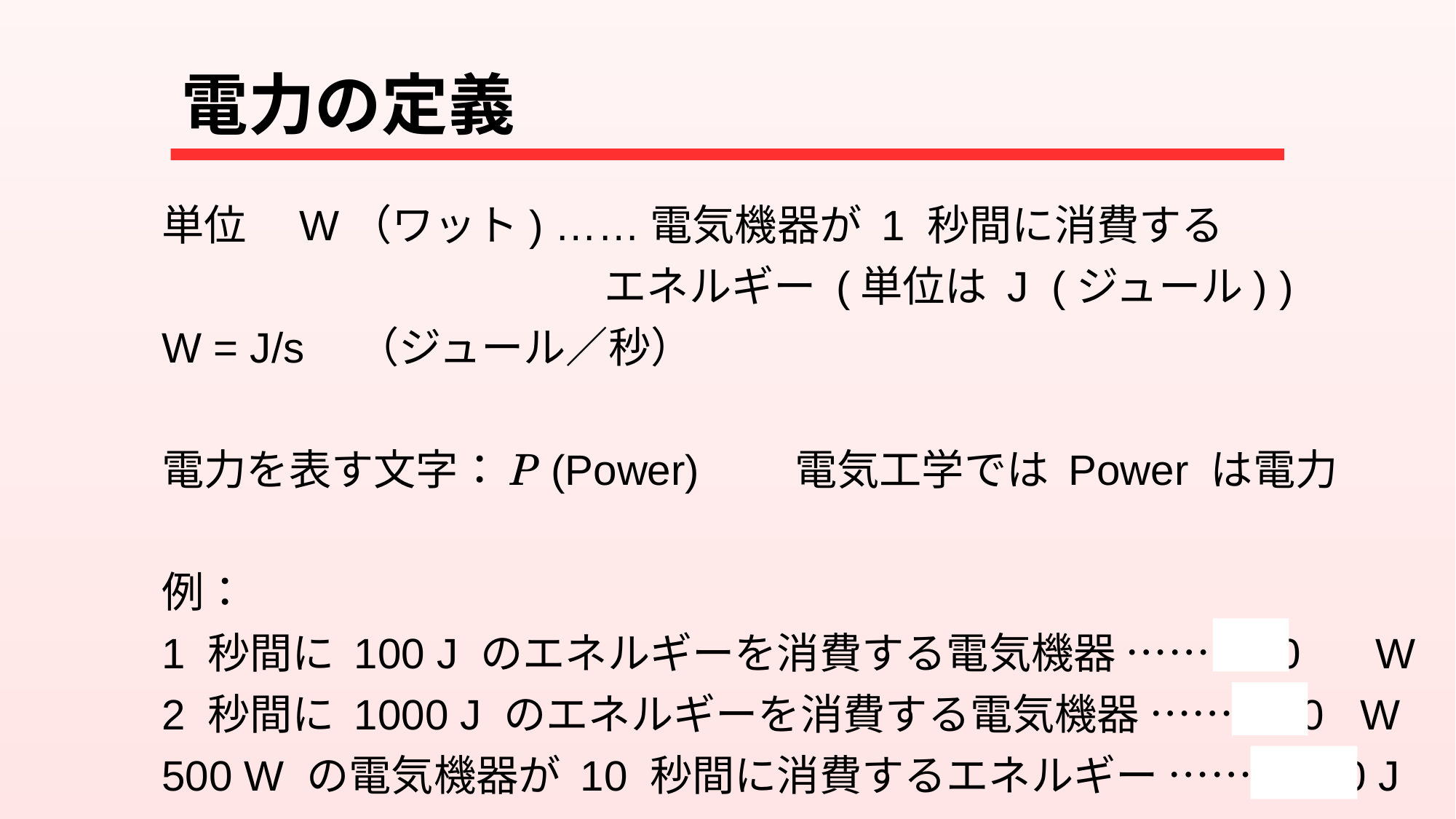

# 電力の定義
単位　W（ワット) ……電気機器が 1 秒間に消費する
　　　　　　　　　　  エネルギー (単位は J  (ジュール) )
W = J/s　（ジュール／秒）

電力を表す文字：P (Power)　　電気工学では Power は電力

例：
1 秒間に 100 J のエネルギーを消費する電気機器 …… 100 　W
2 秒間に 1000 J のエネルギーを消費する電気機器 …… 500   W
500 W の電気機器が 10 秒間に消費するエネルギー …… 5000 J